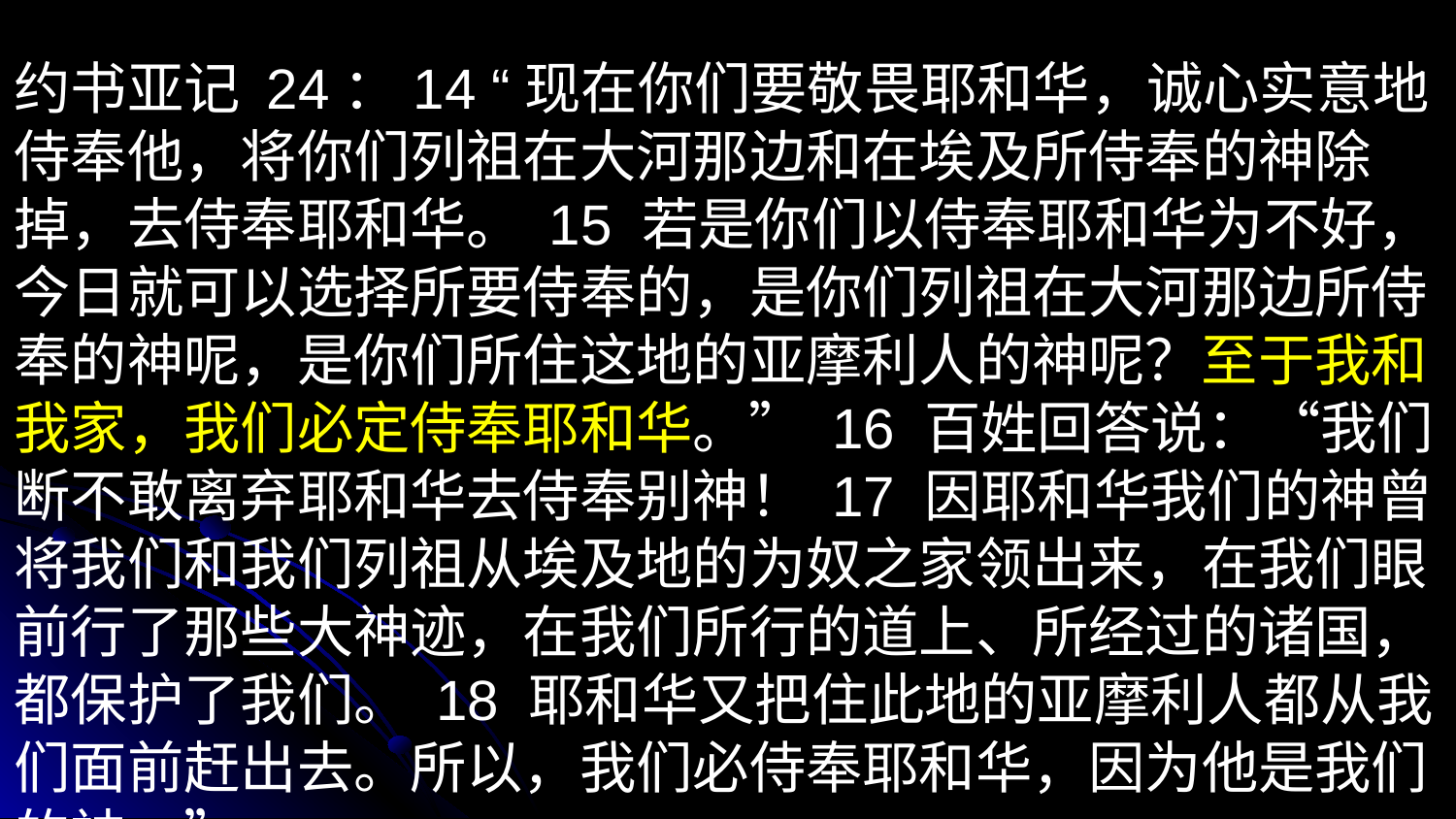

约书亚记 24：14 “现在你们要敬畏耶和华，诚心实意地侍奉他，将你们列祖在大河那边和在埃及所侍奉的神除掉，去侍奉耶和华。 15 若是你们以侍奉耶和华为不好，今日就可以选择所要侍奉的，是你们列祖在大河那边所侍奉的神呢，是你们所住这地的亚摩利人的神呢？至于我和我家，我们必定侍奉耶和华。” 16 百姓回答说：“我们断不敢离弃耶和华去侍奉别神！ 17 因耶和华我们的神曾将我们和我们列祖从埃及地的为奴之家领出来，在我们眼前行了那些大神迹，在我们所行的道上、所经过的诸国，都保护了我们。 18 耶和华又把住此地的亚摩利人都从我们面前赶出去。所以，我们必侍奉耶和华，因为他是我们的神。”